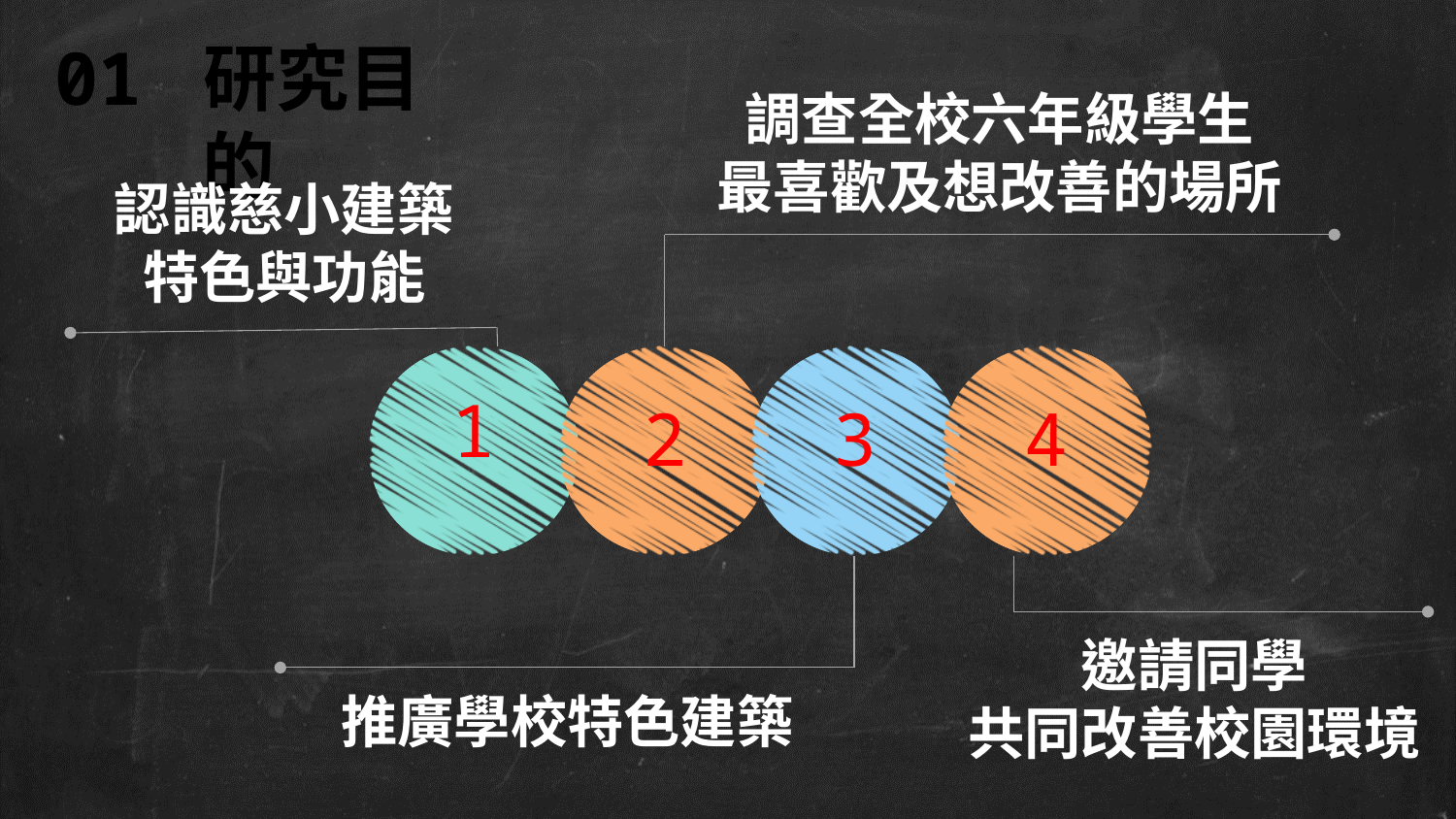

01 研究目的
調查全校六年級學生
最喜歡及想改善的場所
認識慈小建築
特色與功能

1
2
3
4
邀請同學
共同改善校園環境
推廣學校特色建築